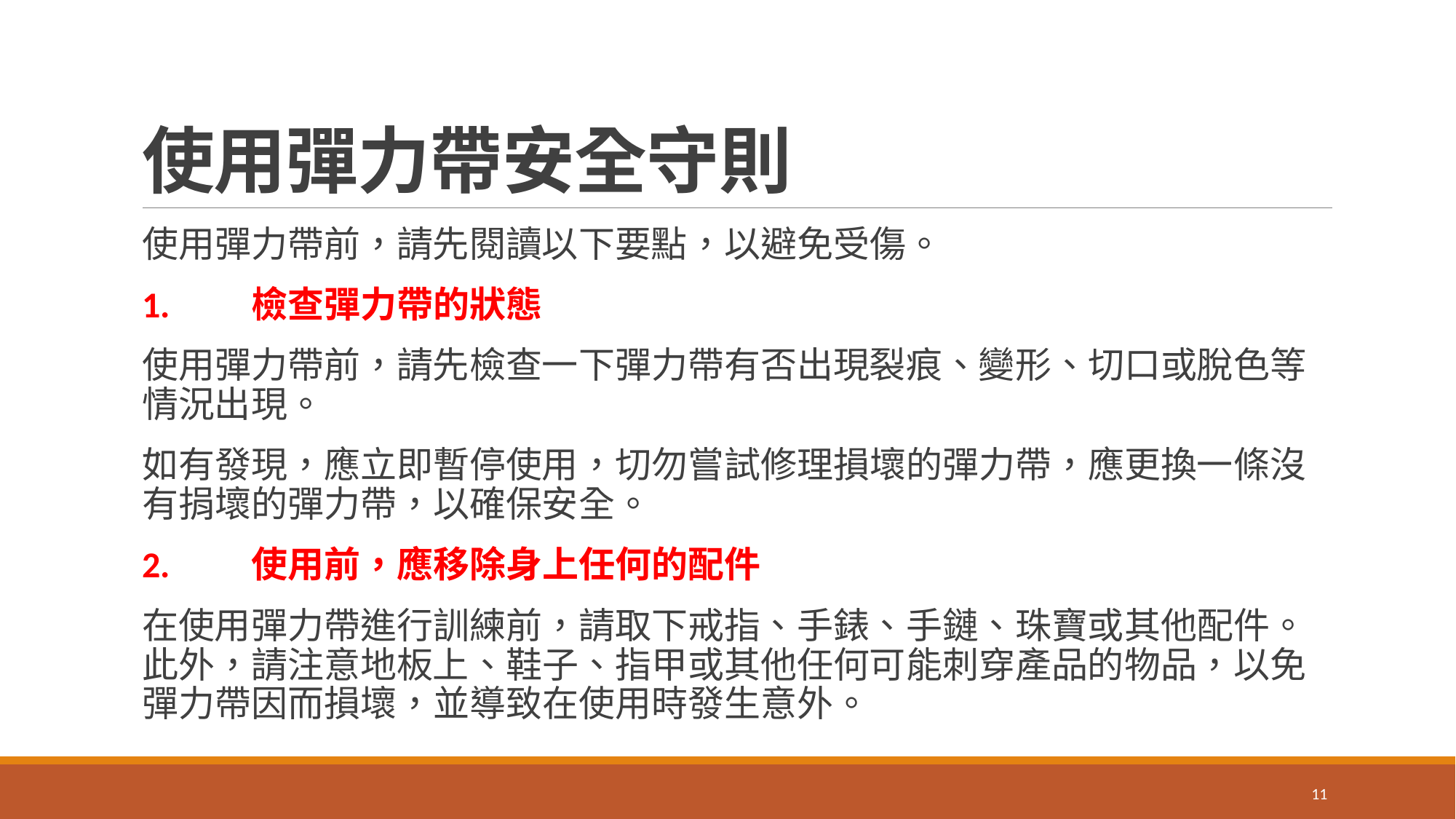

# 使用彈力帶安全守則
使用彈力帶前，請先閱讀以下要點，以避免受傷。
1.	檢查彈力帶的狀態
使用彈力帶前，請先檢查一下彈力帶有否出現裂痕、變形、切口或脫色等情況出現。
如有發現，應立即暫停使用，切勿嘗試修理損壞的彈力帶，應更換一條沒有捐壞的彈力帶，以確保安全。
2.	使用前，應移除身上任何的配件
在使用彈力帶進行訓練前，請取下戒指、手錶、手鏈、珠寶或其他配件。此外，請注意地板上、鞋子、指甲或其他任何可能刺穿產品的物品，以免彈力帶因而損壞，並導致在使用時發生意外。

11